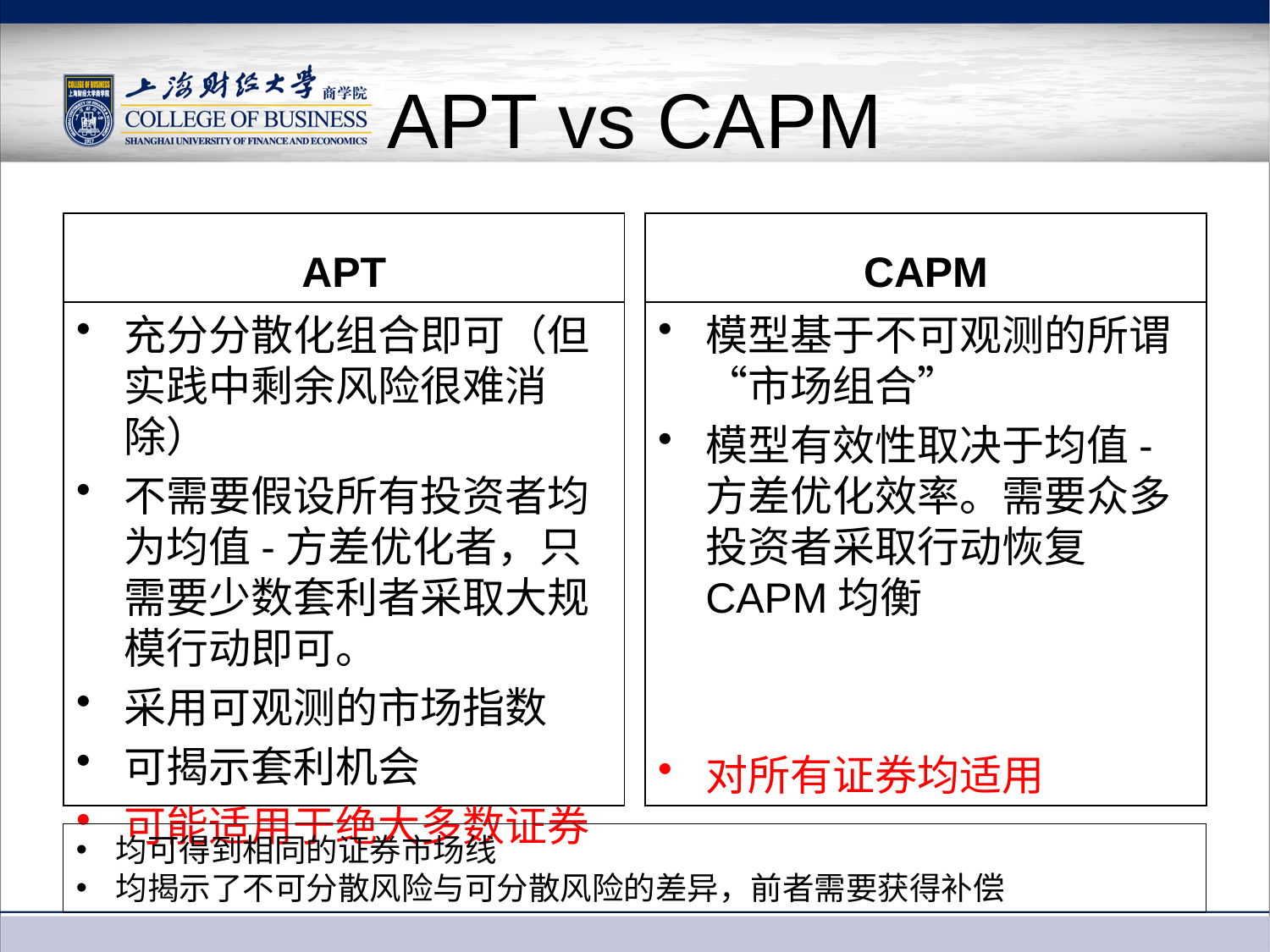

# APT vs CAPM
APT
CAPM
充分分散化组合即可（但实践中剩余风险很难消除）
不需要假设所有投资者均为均值-方差优化者，只需要少数套利者采取大规模行动即可。
采用可观测的市场指数
可揭示套利机会
可能适用于绝大多数证券
模型基于不可观测的所谓“市场组合”
模型有效性取决于均值-方差优化效率。需要众多投资者采取行动恢复CAPM均衡

对所有证券均适用
均可得到相同的证券市场线
均揭示了不可分散风险与可分散风险的差异，前者需要获得补偿